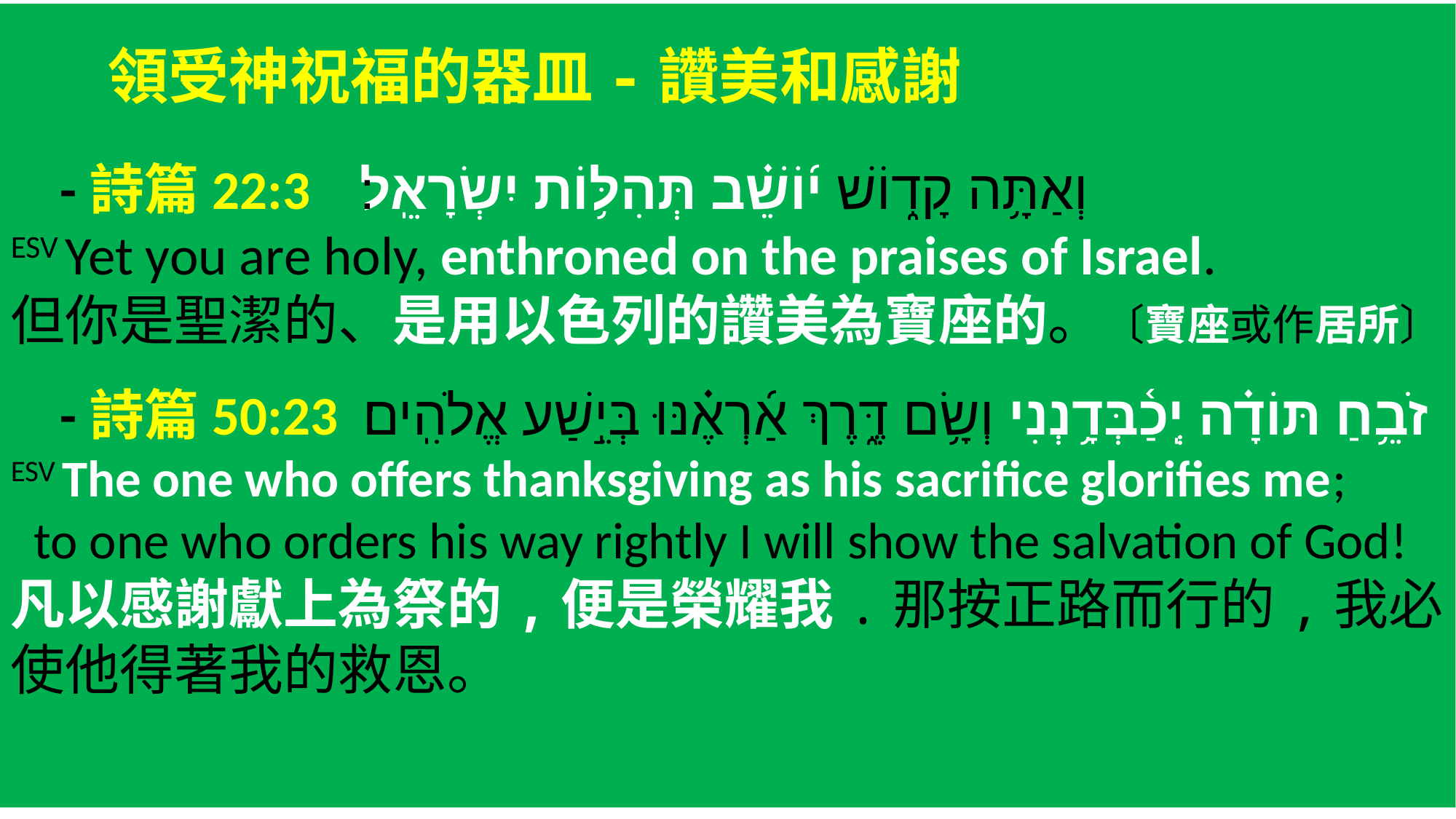

領受神祝福的器皿-讚美和感謝

    -詩篇22:3   ‎ וְאַתָּ֥ה קָד֑וֹשׁ י֜וֹשֵׁ֗ב תְּהִלּ֥וֹת יִשְׂרָאֵֽל׃
ESV Yet you are holy, enthroned on the praises of Israel.
但你是聖潔的、是用以色列的讚美為寶座的。〔寶座或作居所〕

    -詩篇50:23 ‎ זֹבֵ֥חַ תּוֹדָ֗ה יְֽכַ֫בְּדָ֥נְנִי וְשָׂ֥ם דֶּ֑רֶךְ אַ֜רְאֶ֗נּוּ בְּיֵ֣שַׁע אֱלֹהִֽים׃
ESV The one who offers thanksgiving as his sacrifice glorifies me;
  to one who orders his way rightly I will show the salvation of God!
凡以感謝獻上為祭的,便是榮耀我.那按正路而行的,我必使他得著我的救恩。